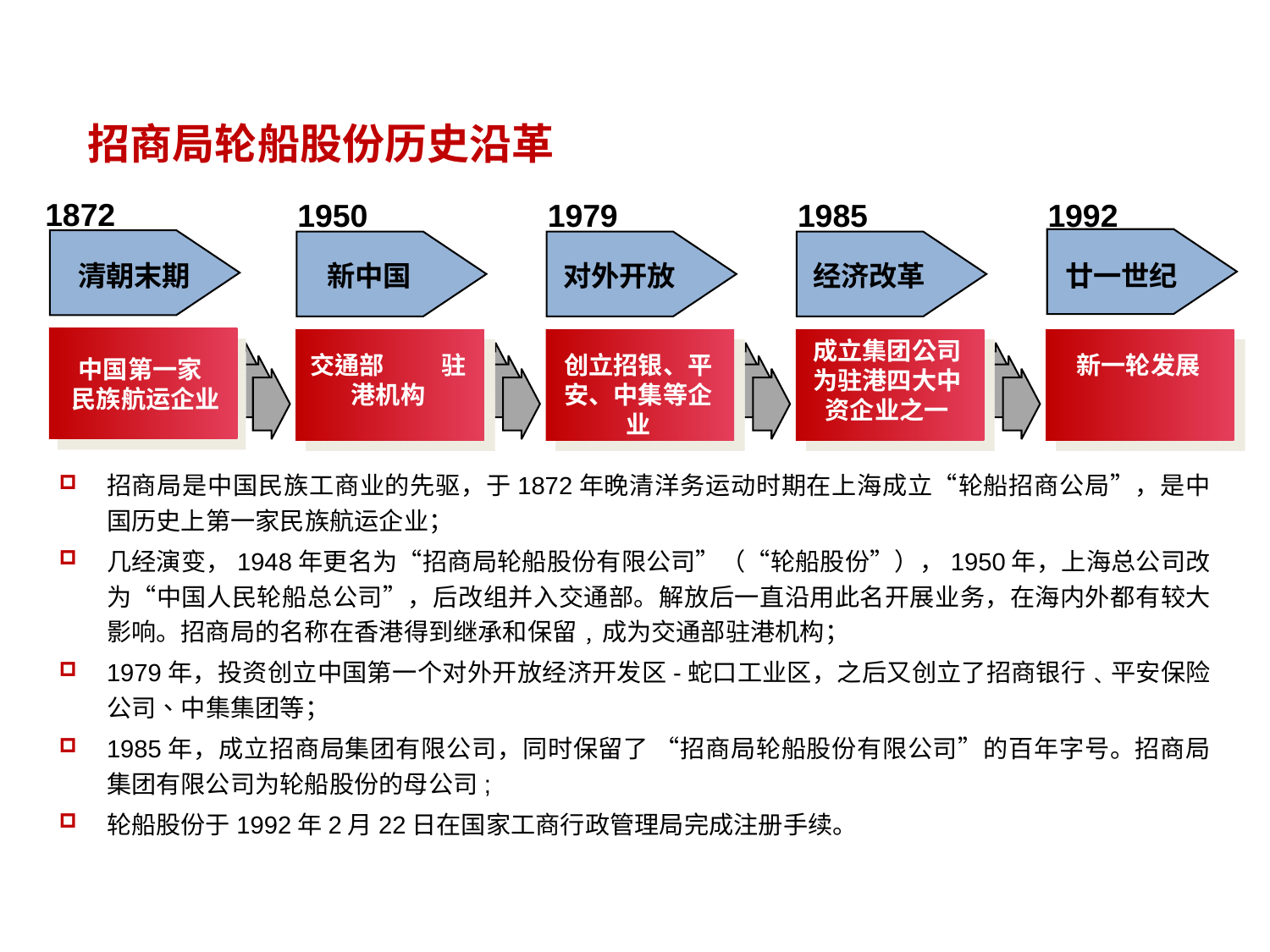

招商局轮船股份历史沿革
1872
1979
1950
1985
1992

清朝末期
对外开放
新中国
经济改革
廿一世纪

成立集团公司为驻港四大中资企业之一

创立招银、平安、中集等企业
交通部          驻港机构

新一轮发展
中国第一家   民族航运企业
招商局是中国民族工商业的先驱，于1872年晚清洋务运动时期在上海成立“轮船招商公局”，是中国历史上第一家民族航运企业；
几经演变，1948年更名为“招商局轮船股份有限公司”（“轮船股份”），1950年，上海总公司改为“中国人民轮船总公司”，后改组并入交通部。解放后一直沿用此名开展业务，在海内外都有较大影响。招商局的名称在香港得到继承和保留﹐成为交通部驻港机构；
1979年，投资创立中国第一个对外开放经济开发区-蛇口工业区，之后又创立了招商银行﹑平安保险公司、中集集团等；
1985年，成立招商局集团有限公司，同时保留了 “招商局轮船股份有限公司”的百年字号。招商局集团有限公司为轮船股份的母公司;
轮船股份于1992年2月22日在国家工商行政管理局完成注册手续。